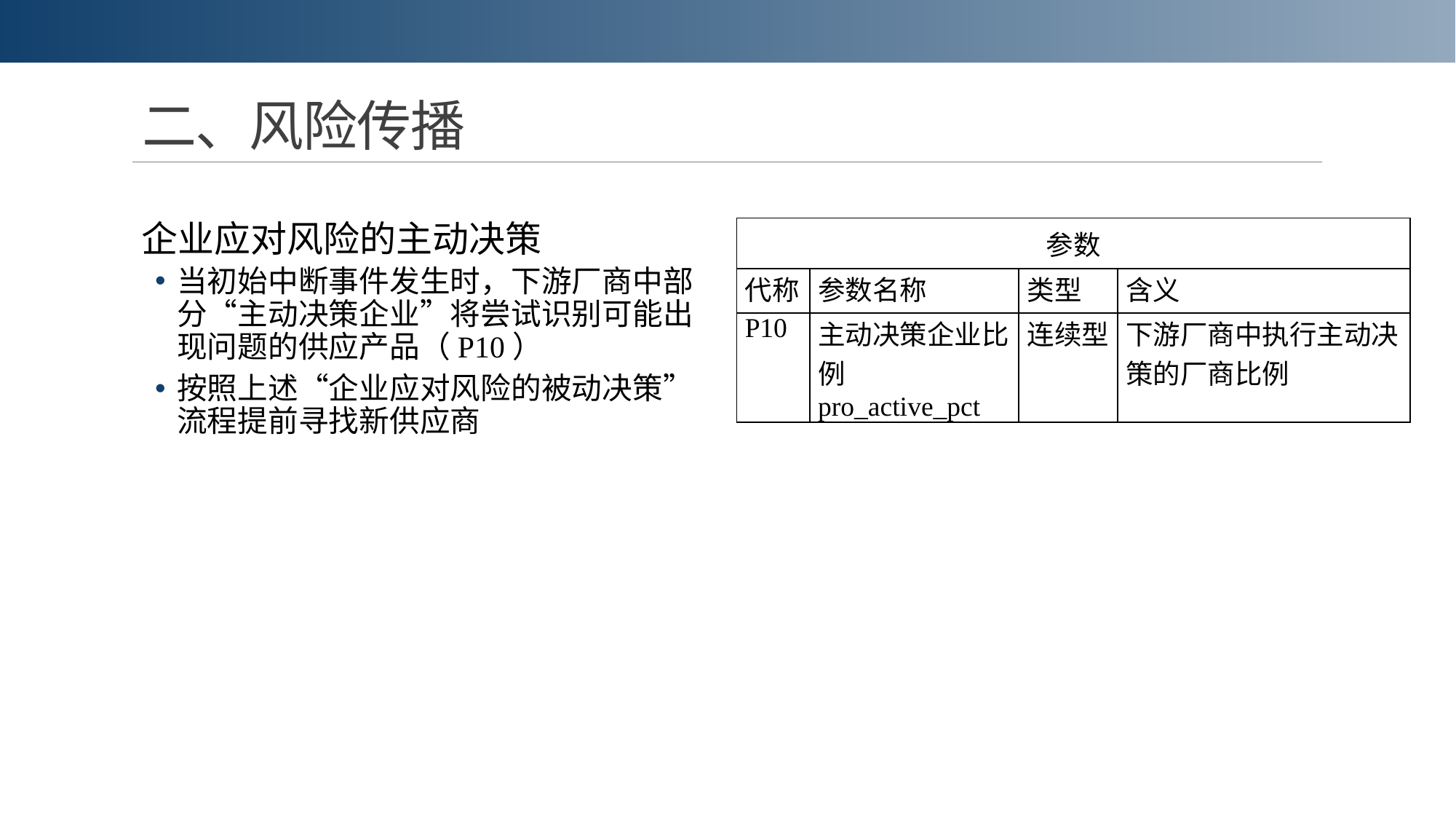

# 二、风险传播
企业应对风险的主动决策
当初始中断事件发生时，下游厂商中部分“主动决策企业”将尝试识别可能出现问题的供应产品（P10）
按照上述“企业应对风险的被动决策”流程提前寻找新供应商

| 参数 |  |  |  |
| --- | --- | --- | --- |
| 代称 | 参数名称 | 类型 | 含义 |
| P10 | 主动决策企业比例 pro\_active\_pct | 连续型 | 下游厂商中执行主动决策的厂商比例 |